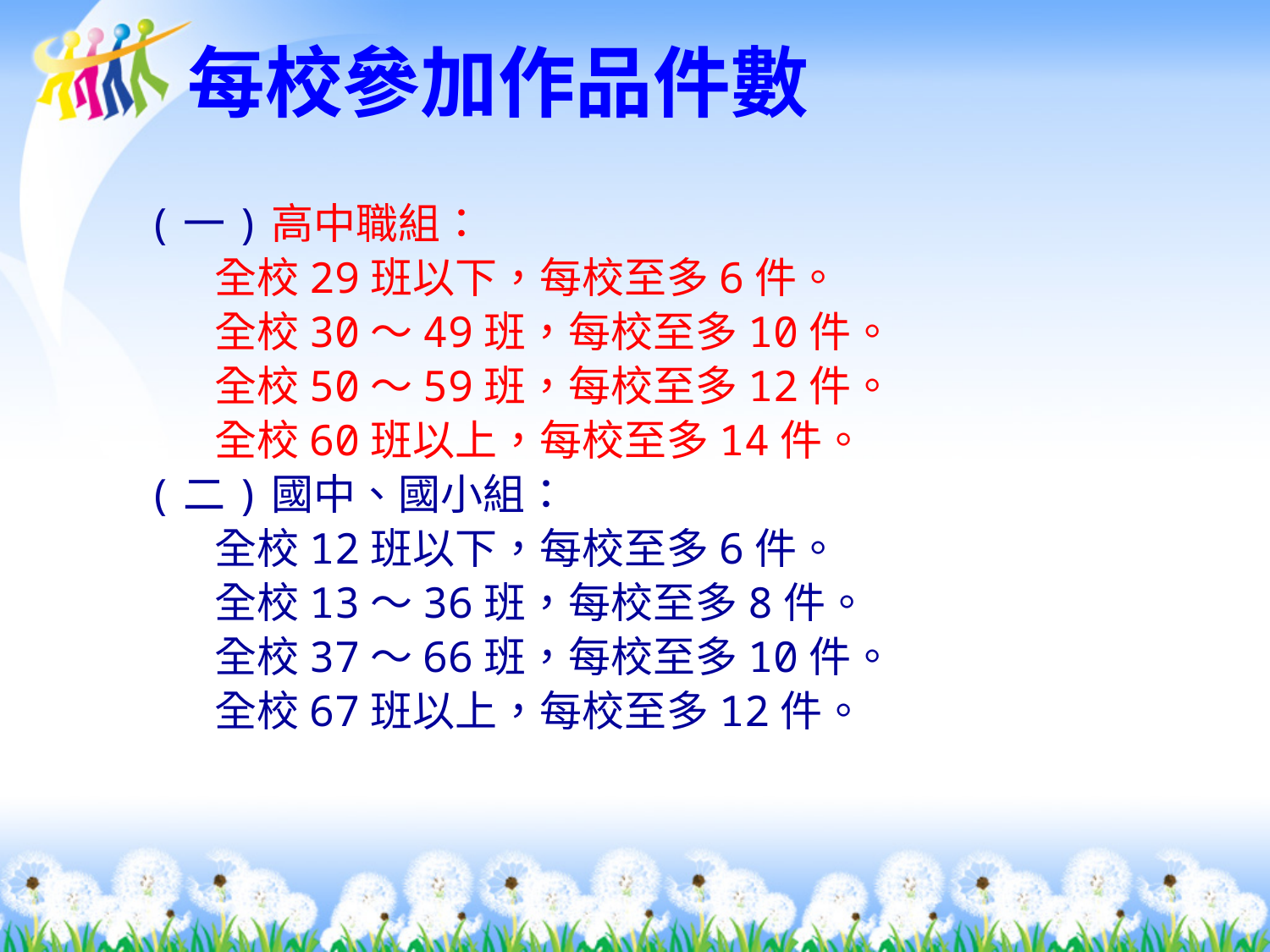

每校參加作品件數
(一)高中職組：
      全校29班以下，每校至多6件。
      全校30～49班，每校至多10件。
      全校50～59班，每校至多12件。
      全校60班以上，每校至多14件。
(二)國中、國小組：
      全校12班以下，每校至多6件。
      全校13～36班，每校至多8件。
      全校37～66班，每校至多10件。
      全校67班以上，每校至多12件。